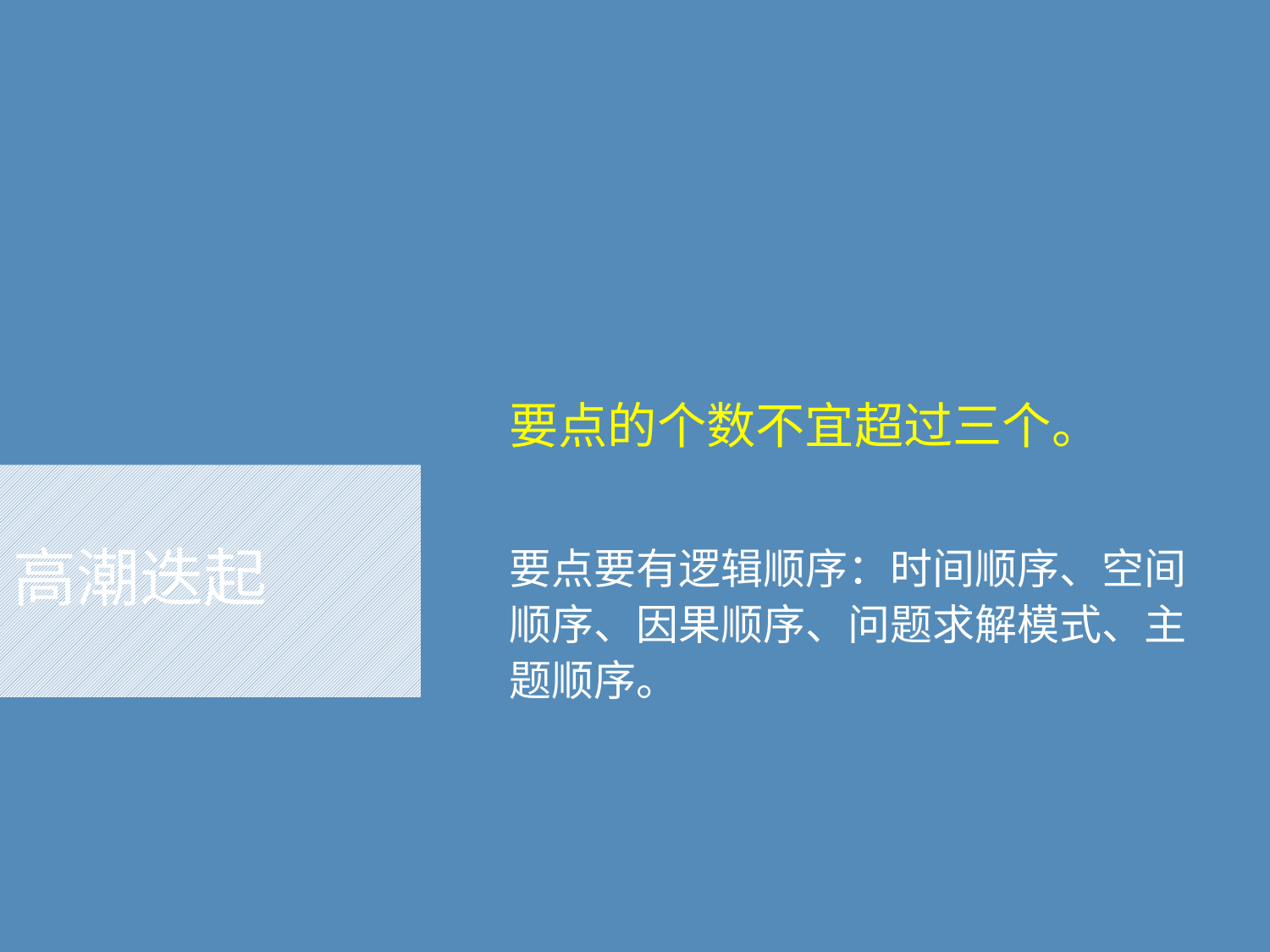

要点的个数不宜超过三个。

要点要有逻辑顺序：时间顺序、空间顺序、因果顺序、问题求解模式、主题顺序。

# 高潮迭起